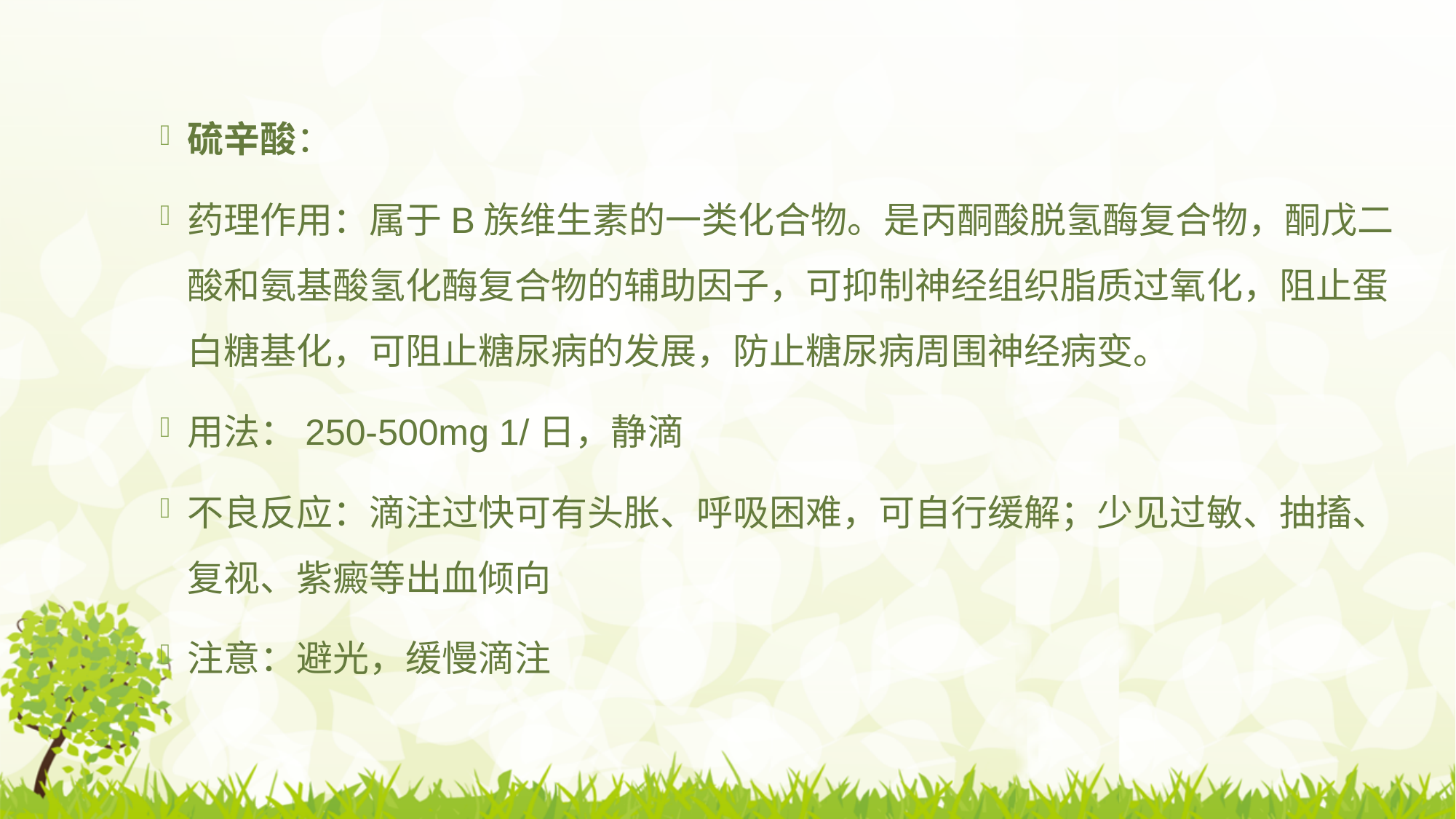

硫辛酸：
药理作用：属于B族维生素的一类化合物。是丙酮酸脱氢酶复合物，酮戊二酸和氨基酸氢化酶复合物的辅助因子，可抑制神经组织脂质过氧化，阻止蛋白糖基化，可阻止糖尿病的发展，防止糖尿病周围神经病变。
用法：250-500mg 1/日，静滴
不良反应：滴注过快可有头胀、呼吸困难，可自行缓解；少见过敏、抽搐、复视、紫癜等出血倾向
注意：避光，缓慢滴注